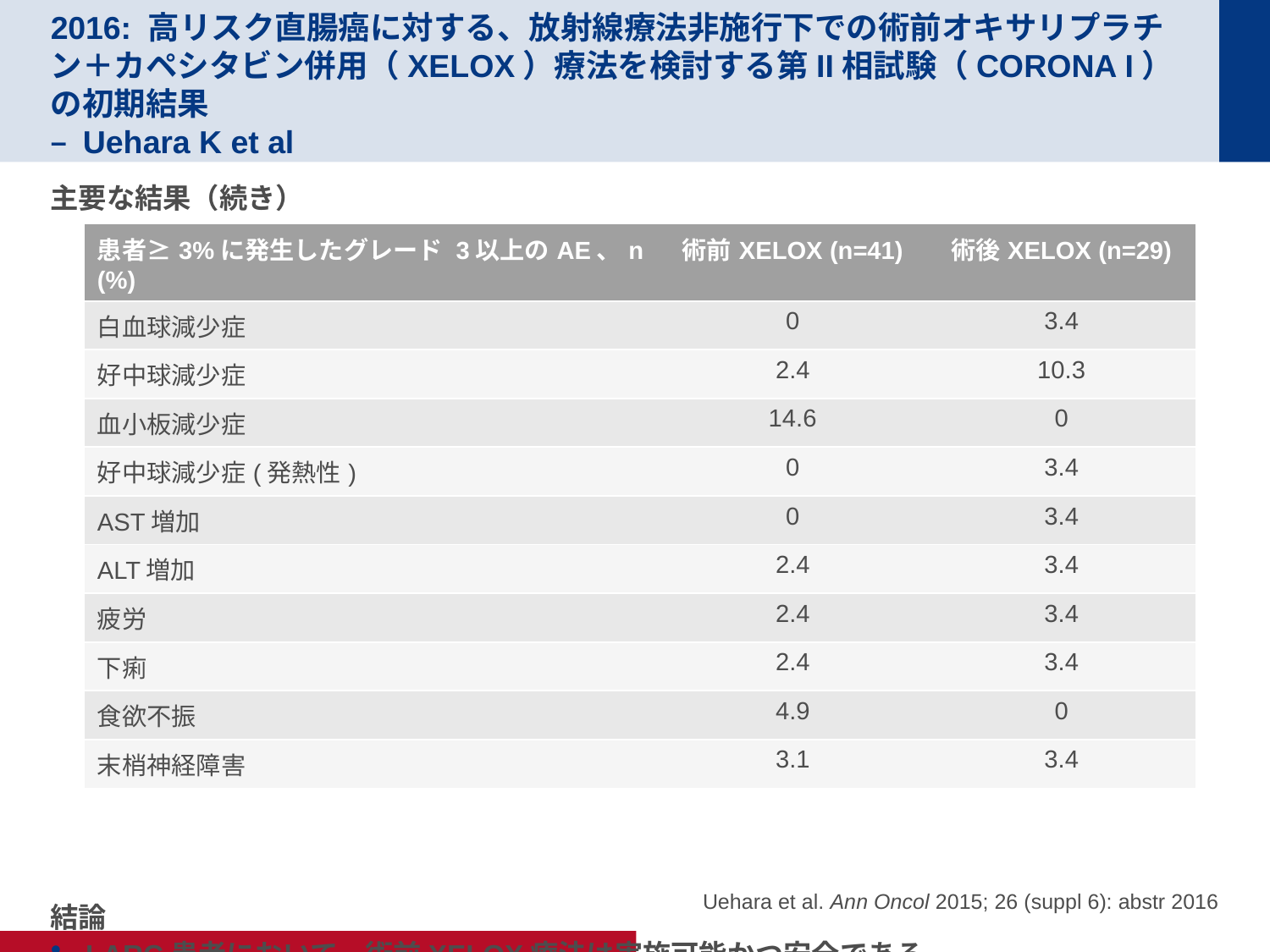

# 2016: 高リスク直腸癌に対する、放射線療法非施行下での術前オキサリプラチン＋カペシタビン併用（XELOX）療法を検討する第II相試験（CORONA I）の初期結果 – Uehara K et al
主要な結果（続き）

結論
LARC患者において、術前XELOX療法は実施可能かつ安全である。
T4腫瘍に関し、術後治療では曝露が不十分であり、また術前のXELOX療法の単独施行では有効性が不足する可能性がある
より積極的なCTおよび／または追加的なRTの施行が検討されるべきである

| 患者≥3%に発生したグレード 3以上のAE、n (%) | 術前XELOX (n=41) | 術後XELOX (n=29) |
| --- | --- | --- |
| 白血球減少症 | 0 | 3.4 |
| 好中球減少症 | 2.4 | 10.3 |
| 血小板減少症 | 14.6 | 0 |
| 好中球減少症(発熱性) | 0 | 3.4 |
| AST増加 | 0 | 3.4 |
| ALT増加 | 2.4 | 3.4 |
| 疲労 | 2.4 | 3.4 |
| 下痢 | 2.4 | 3.4 |
| 食欲不振 | 4.9 | 0 |
| 末梢神経障害 | 3.1 | 3.4 |
Uehara et al. Ann Oncol 2015; 26 (suppl 6): abstr 2016